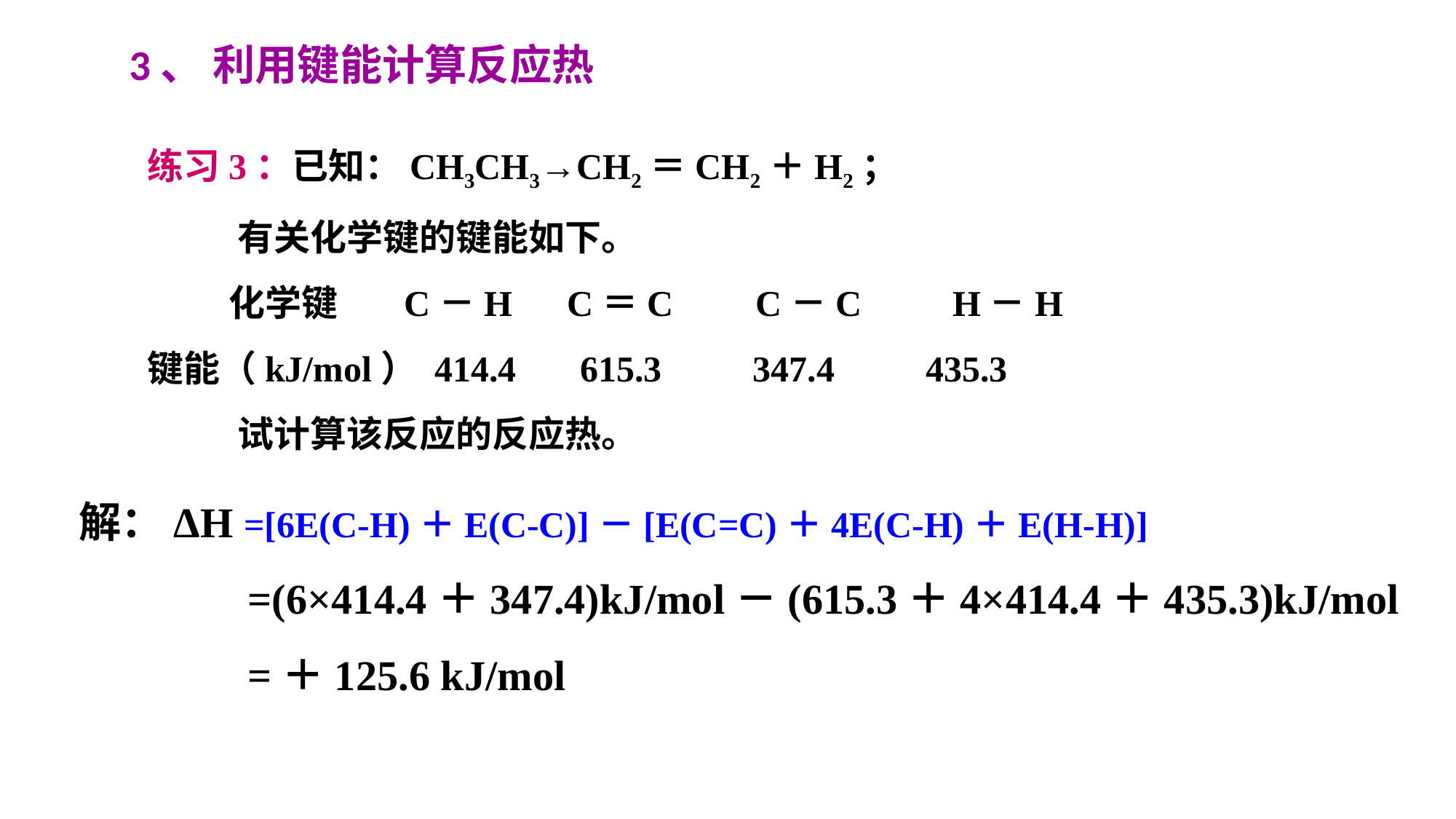

3、 利用键能计算反应热
练习3：已知：CH3CH3→CH2＝CH2＋H2；
          有关化学键的键能如下。
          化学键       C－H      C＝C         C－C          H－H
键能（kJ/mol） 414.4       615.3          347.4          435.3
          试计算该反应的反应热。
解：ΔH =[6E(C-H)＋E(C-C)]－[E(C=C)＋4E(C-H)＋E(H-H)]
                =(6×414.4＋347.4)kJ/mol－(615.3＋4×414.4＋435.3)kJ/mol
                =＋125.6 kJ/mol